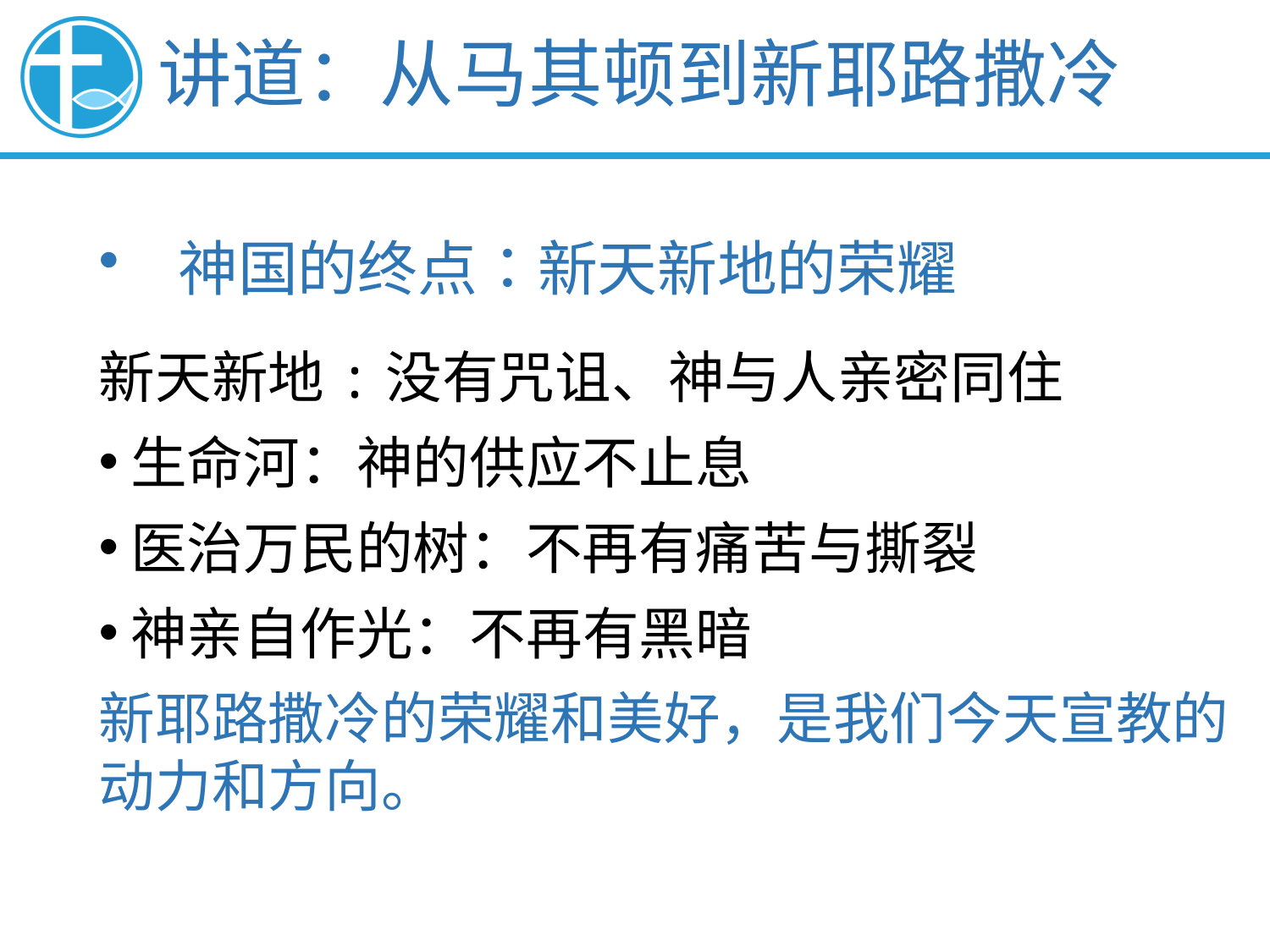

讲道：从马其顿到新耶路撒冷
神国的终点：新天新地的荣耀
新天新地:没有咒诅、神与人亲密同住
生命河：神的供应不止息
医治万民的树：不再有痛苦与撕裂
神亲自作光：不再有黑暗
新耶路撒冷的荣耀和美好，是我们今天宣教的动力和方向。